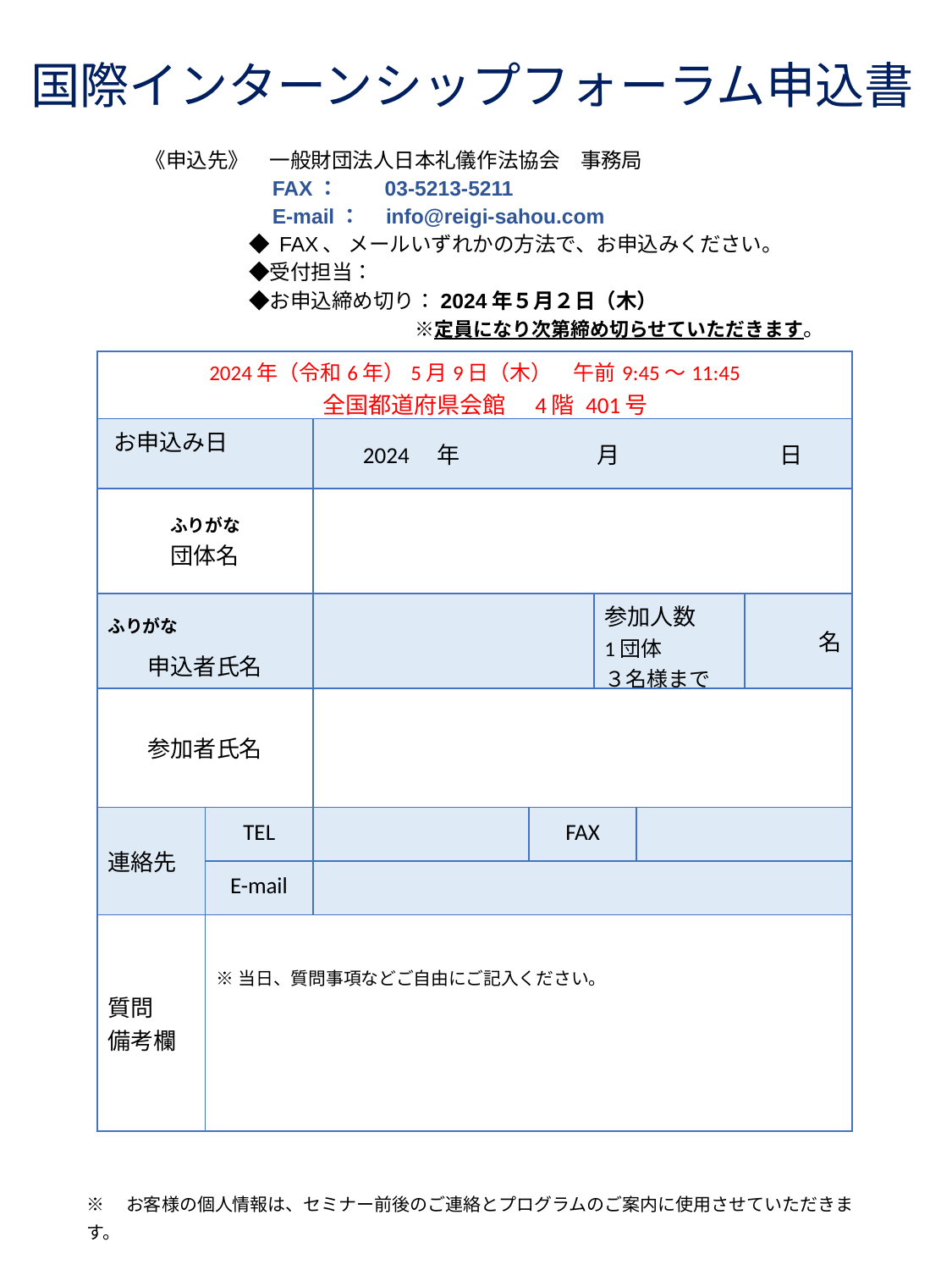

国際インターンシップフォーラム申込書
《申込先》　一般財団法人日本礼儀作法協会　事務局
	FAX：　　03-5213-5211
	E-mail：　info@reigi-sahou.com
　　　　　◆ FAX、 メールいずれかの方法で、お申込みください。
　　　　　◆受付担当：
　　　　　◆お申込締め切り：2024年５月２日（木）
　　　　　　　　　　　　　※定員になり次第締め切らせていただきます。
| 2024年（令和6年）5月9日（木）　午前9:45～11:45 　全国都道府県会館　4階 401号 |  |  |  |  |  |  |
| --- | --- | --- | --- | --- | --- | --- |
| お申込み日 |  | 2024　年　　　　　　月　　　　　　　日 |  |  |  |  |
| ふりがな 団体名 |  |  |  |  |  |  |
| ふりがな |  |  |  | 参加人数 1団体 ３名様まで |  | 名 |
| 申込者氏名 |  |  |  |  |  |  |
| 参加者氏名 |  |  |  |  |  |  |
| 連絡先 | TEL |  | FAX |  |  |  |
|  | E-mail |  |  |  |  |  |
| 質問 備考欄 | ※当日、質問事項などご自由にご記入ください。 |  |  |  |  |  |
※　お客様の個人情報は、セミナー前後のご連絡とプログラムのご案内に使用させていただきます。